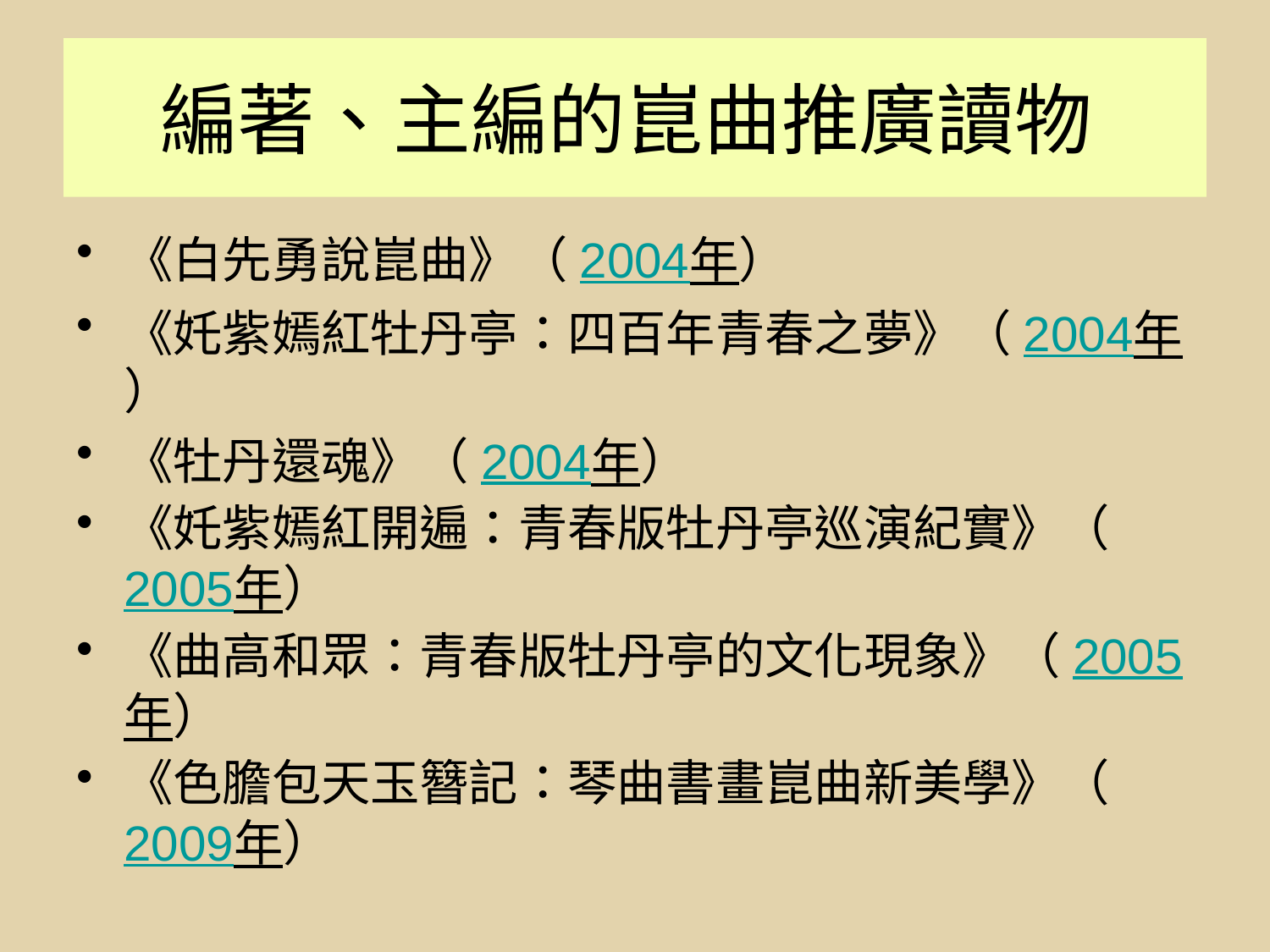

# 編著、主編的崑曲推廣讀物
《白先勇說崑曲》（2004年）
《奼紫嫣紅牡丹亭：四百年青春之夢》（2004年）
《牡丹還魂》（2004年）
《奼紫嫣紅開遍：青春版牡丹亭巡演紀實》（2005年）
《曲高和眾：青春版牡丹亭的文化現象》（2005年）
《色膽包天玉簪記：琴曲書畫崑曲新美學》（2009年）